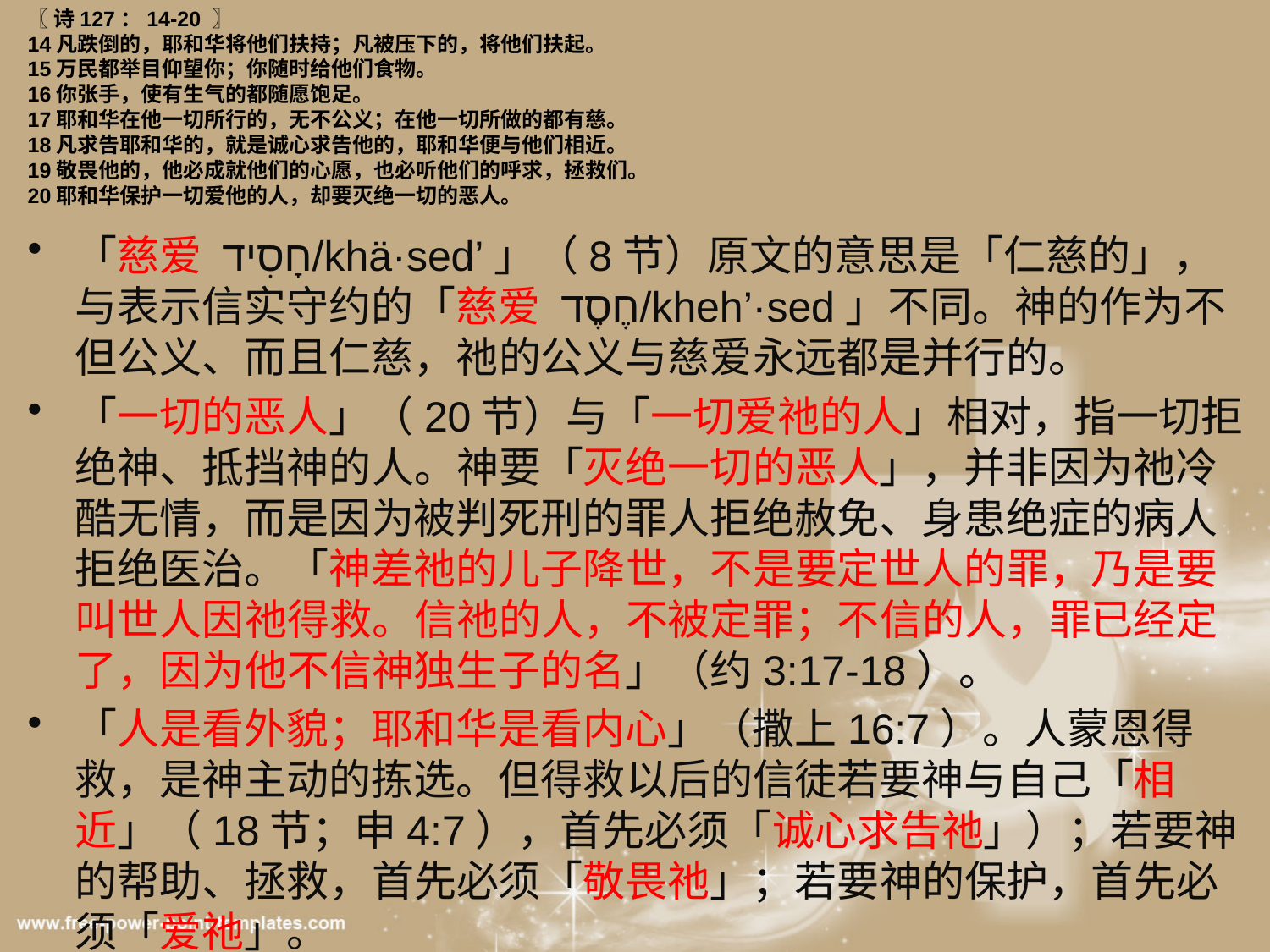

# 〖 诗127：14-20 〗 14凡跌倒的，耶和华将他们扶持；凡被压下的，将他们扶起。 15万民都举目仰望你；你随时给他们食物。 16你张手，使有生气的都随愿饱足。 17耶和华在他一切所行的，无不公义；在他一切所做的都有慈。 18凡求告耶和华的，就是诚心求告他的，耶和华便与他们相近。 19敬畏他的，他必成就他们的心愿，也必听他们的呼求，拯救们。 20耶和华保护一切爱他的人，却要灭绝一切的恶人。
「慈爱 חָסִיד/khä·sed’」（8节）原文的意思是「仁慈的」，与表示信实守约的「慈爱 חֶסֶד/kheh’·sed」不同。神的作为不但公义、而且仁慈，祂的公义与慈爱永远都是并行的。
「一切的恶人」（20节）与「一切爱祂的人」相对，指一切拒绝神、抵挡神的人。神要「灭绝一切的恶人」，并非因为祂冷酷无情，而是因为被判死刑的罪人拒绝赦免、身患绝症的病人拒绝医治。「神差祂的儿子降世，不是要定世人的罪，乃是要叫世人因祂得救。信祂的人，不被定罪；不信的人，罪已经定了，因为他不信神独生子的名」（约3:17-18）。
「人是看外貌；耶和华是看内心」（撒上16:7）。人蒙恩得救，是神主动的拣选。但得救以后的信徒若要神与自己「相近」（18节；申4:7），首先必须「诚心求告祂」）；若要神的帮助、拯救，首先必须「敬畏祂」；若要神的保护，首先必须「爱祂」。